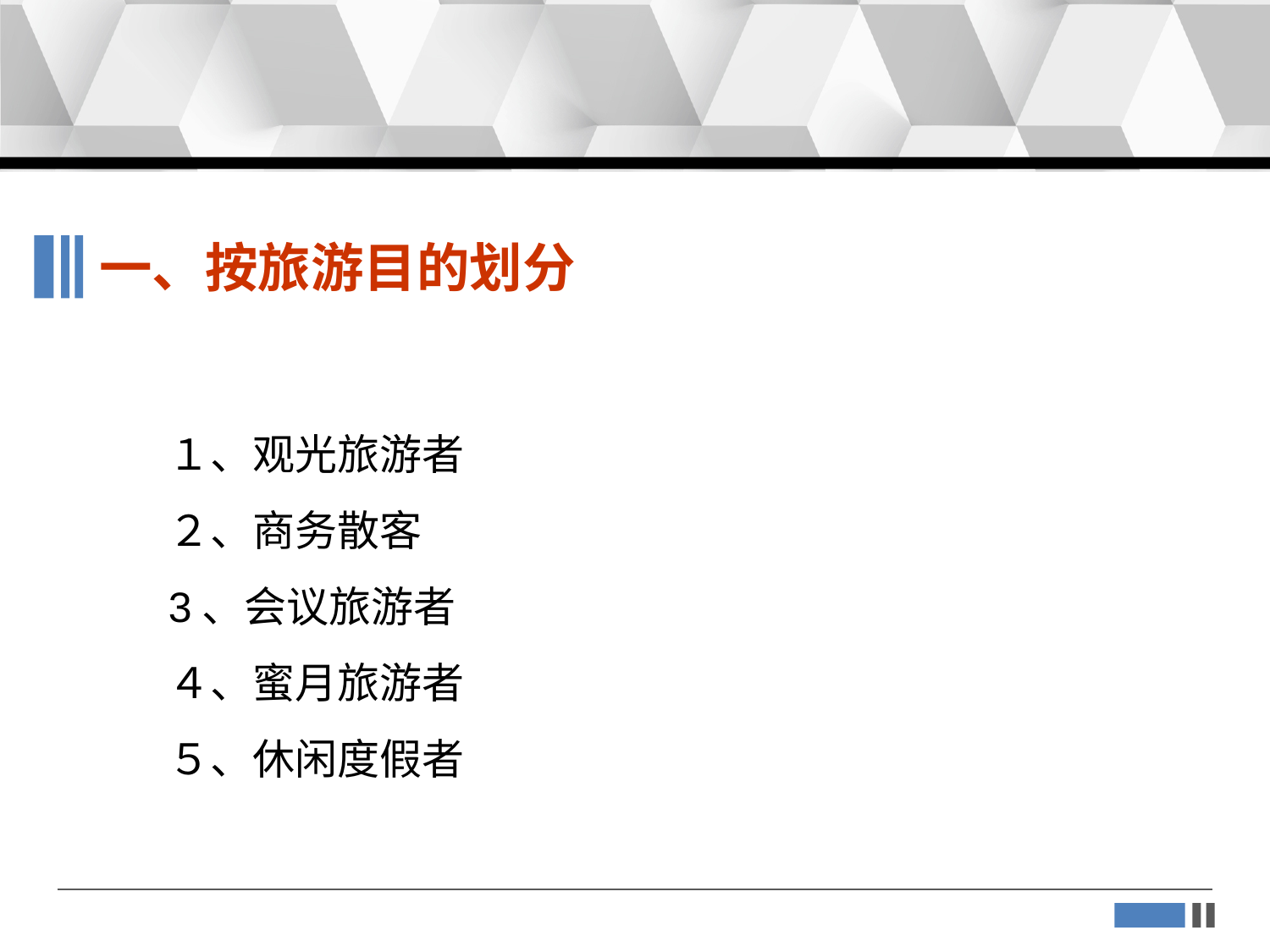

一、按旅游目的划分

１、观光旅游者
２、商务散客
3、会议旅游者
４、蜜月旅游者
５、休闲度假者